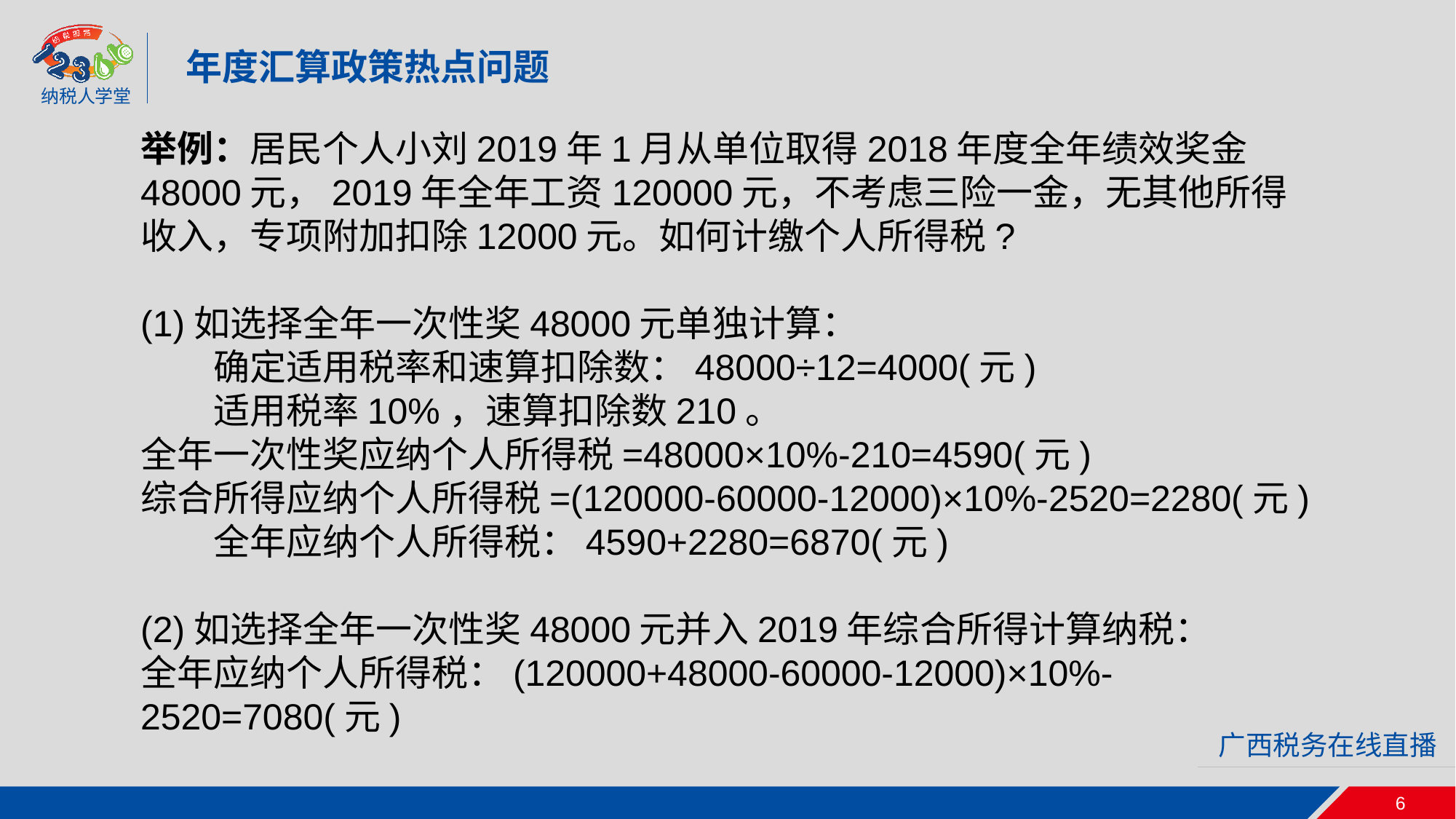

年度汇算政策热点问题

举例：居民个人小刘2019年1月从单位取得2018年度全年绩效奖金48000元，2019年全年工资120000元，不考虑三险一金，无其他所得收入，专项附加扣除12000元。如何计缴个人所得税?

(1)如选择全年一次性奖48000元单独计算：
　　确定适用税率和速算扣除数：48000÷12=4000(元)
　　适用税率10%，速算扣除数210。
全年一次性奖应纳个人所得税=48000×10%-210=4590(元)
综合所得应纳个人所得税=(120000-60000-12000)×10%-2520=2280(元)
　　全年应纳个人所得税：4590+2280=6870(元)

(2)如选择全年一次性奖48000元并入2019年综合所得计算纳税：
全年应纳个人所得税：(120000+48000-60000-12000)×10%-2520=7080(元)